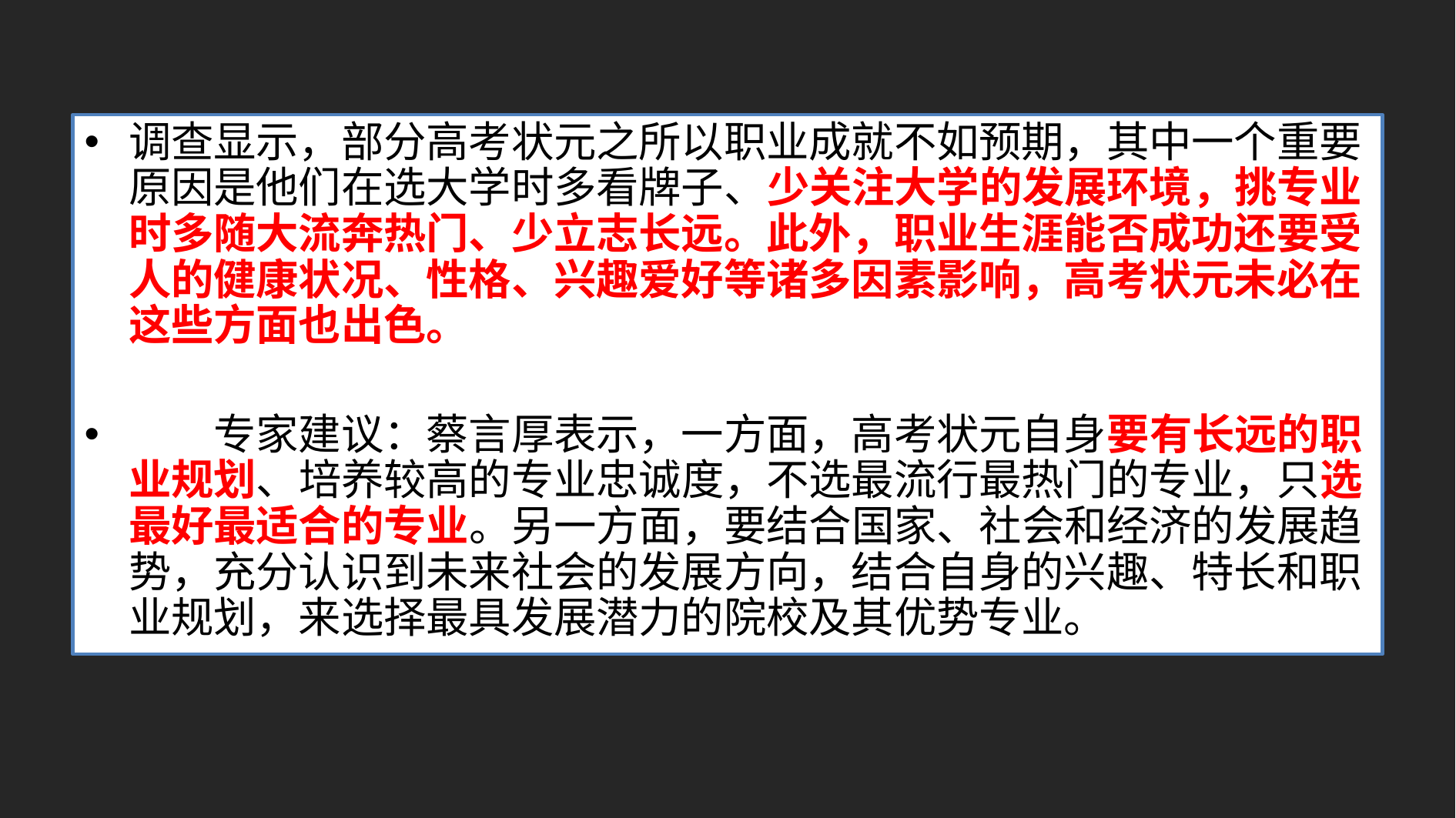

调查显示，部分高考状元之所以职业成就不如预期，其中一个重要原因是他们在选大学时多看牌子、少关注大学的发展环境，挑专业时多随大流奔热门、少立志长远。此外，职业生涯能否成功还要受人的健康状况、性格、兴趣爱好等诸多因素影响，高考状元未必在这些方面也出色。

　　专家建议：蔡言厚表示，一方面，高考状元自身要有长远的职业规划、培养较高的专业忠诚度，不选最流行最热门的专业，只选最好最适合的专业。另一方面，要结合国家、社会和经济的发展趋势，充分认识到未来社会的发展方向，结合自身的兴趣、特长和职业规划，来选择最具发展潜力的院校及其优势专业。